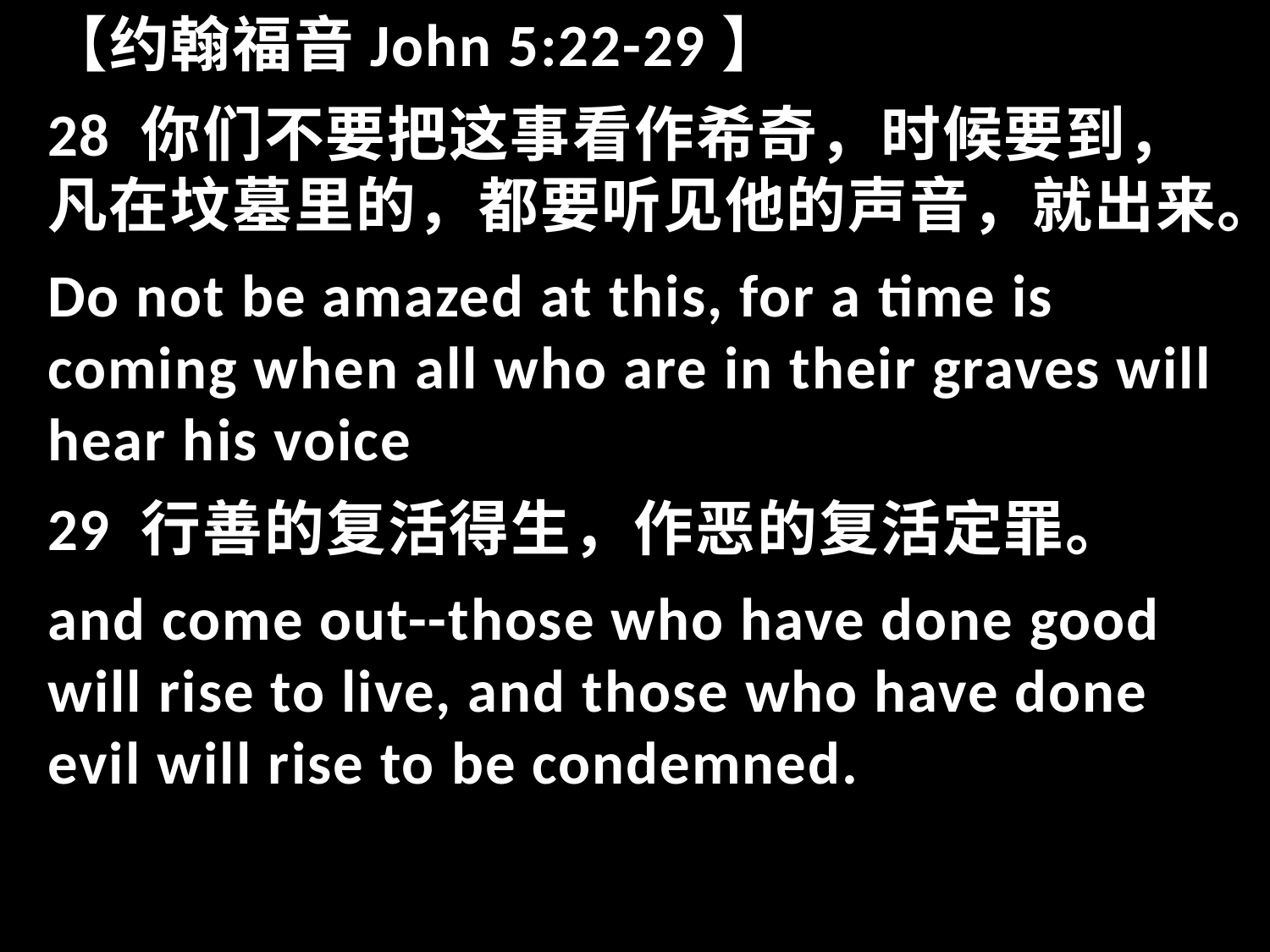

【约翰福音John 5:22-29】
28 你们不要把这事看作希奇，时候要到，凡在坟墓里的，都要听见他的声音，就出来。
Do not be amazed at this, for a time is coming when all who are in their graves will hear his voice
29 行善的复活得生，作恶的复活定罪。
and come out--those who have done good will rise to live, and those who have done evil will rise to be condemned.